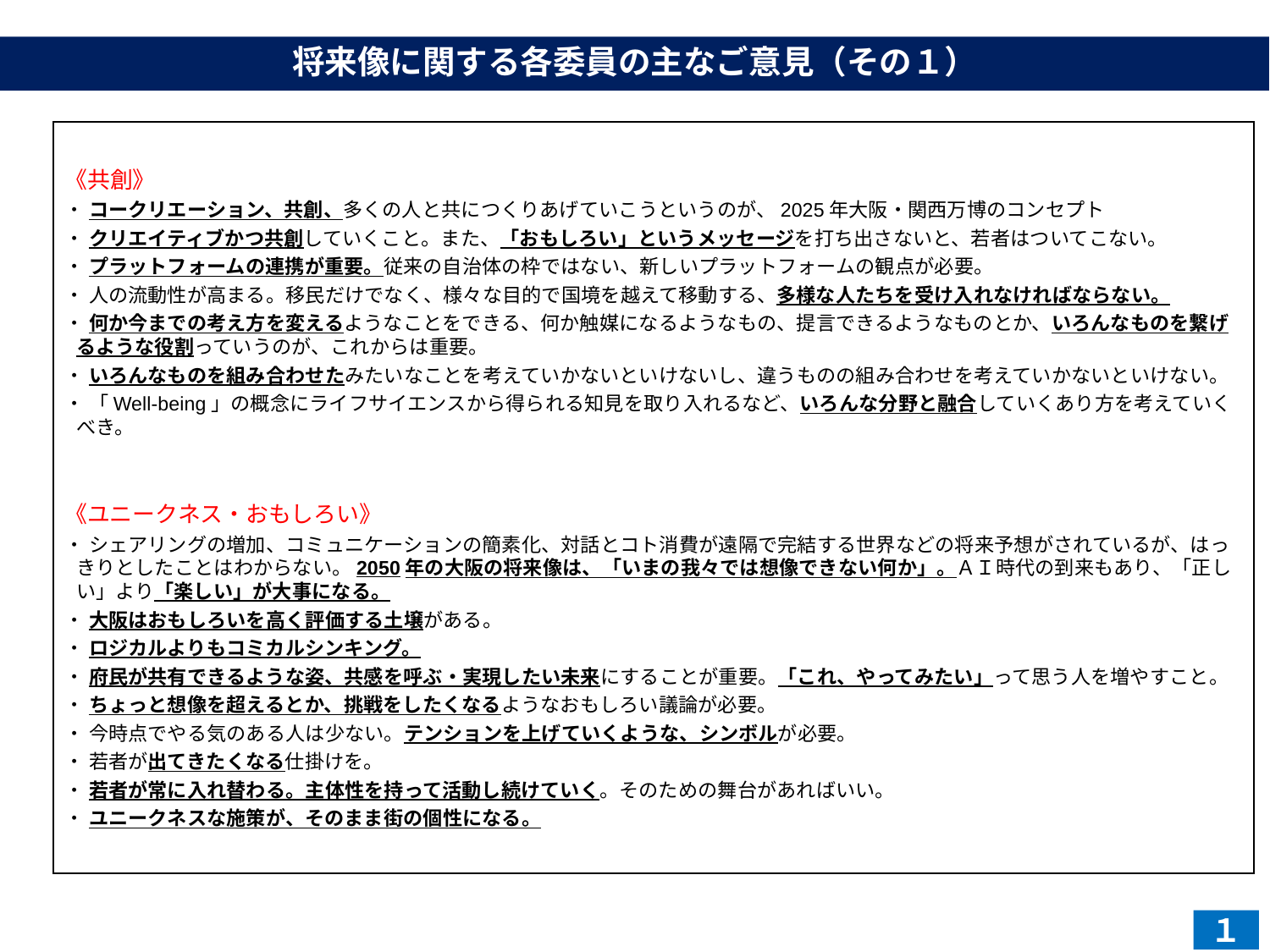

# 将来像に関する各委員の主なご意見（その１）

《共創》
・ コークリエーション、共創、多くの人と共につくりあげていこうというのが、2025年大阪・関西万博のコンセプト
・ クリエイティブかつ共創していくこと。また、「おもしろい」というメッセージを打ち出さないと、若者はついてこない。
・ プラットフォームの連携が重要。従来の自治体の枠ではない、新しいプラットフォームの観点が必要。
・ 人の流動性が高まる。移民だけでなく、様々な目的で国境を越えて移動する、多様な人たちを受け入れなければならない。
・ 何か今までの考え方を変えるようなことをできる、何か触媒になるようなもの、提言できるようなものとか、いろんなものを繋げるような役割っていうのが、これからは重要。
・ いろんなものを組み合わせたみたいなことを考えていかないといけないし、違うものの組み合わせを考えていかないといけない。
・ 「Well-being」の概念にライフサイエンスから得られる知見を取り入れるなど、いろんな分野と融合していくあり方を考えていくべき。

《ユニークネス・おもしろい》
・ シェアリングの増加、コミュニケーションの簡素化、対話とコト消費が遠隔で完結する世界などの将来予想がされているが、はっきりとしたことはわからない。2050年の大阪の将来像は、「いまの我々では想像できない何か」。ＡＩ時代の到来もあり、「正しい」より「楽しい」が大事になる。
・ 大阪はおもしろいを高く評価する土壌がある。
・ ロジカルよりもコミカルシンキング。
・ 府民が共有できるような姿、共感を呼ぶ・実現したい未来にすることが重要。「これ、やってみたい」って思う人を増やすこと。
・ ちょっと想像を超えるとか、挑戦をしたくなるようなおもしろい議論が必要。
・ 今時点でやる気のある人は少ない。テンションを上げていくような、シンボルが必要。
・ 若者が出てきたくなる仕掛けを。
・ 若者が常に入れ替わる。主体性を持って活動し続けていく。そのための舞台があればいい。
・ ユニークネスな施策が、そのまま街の個性になる。

１